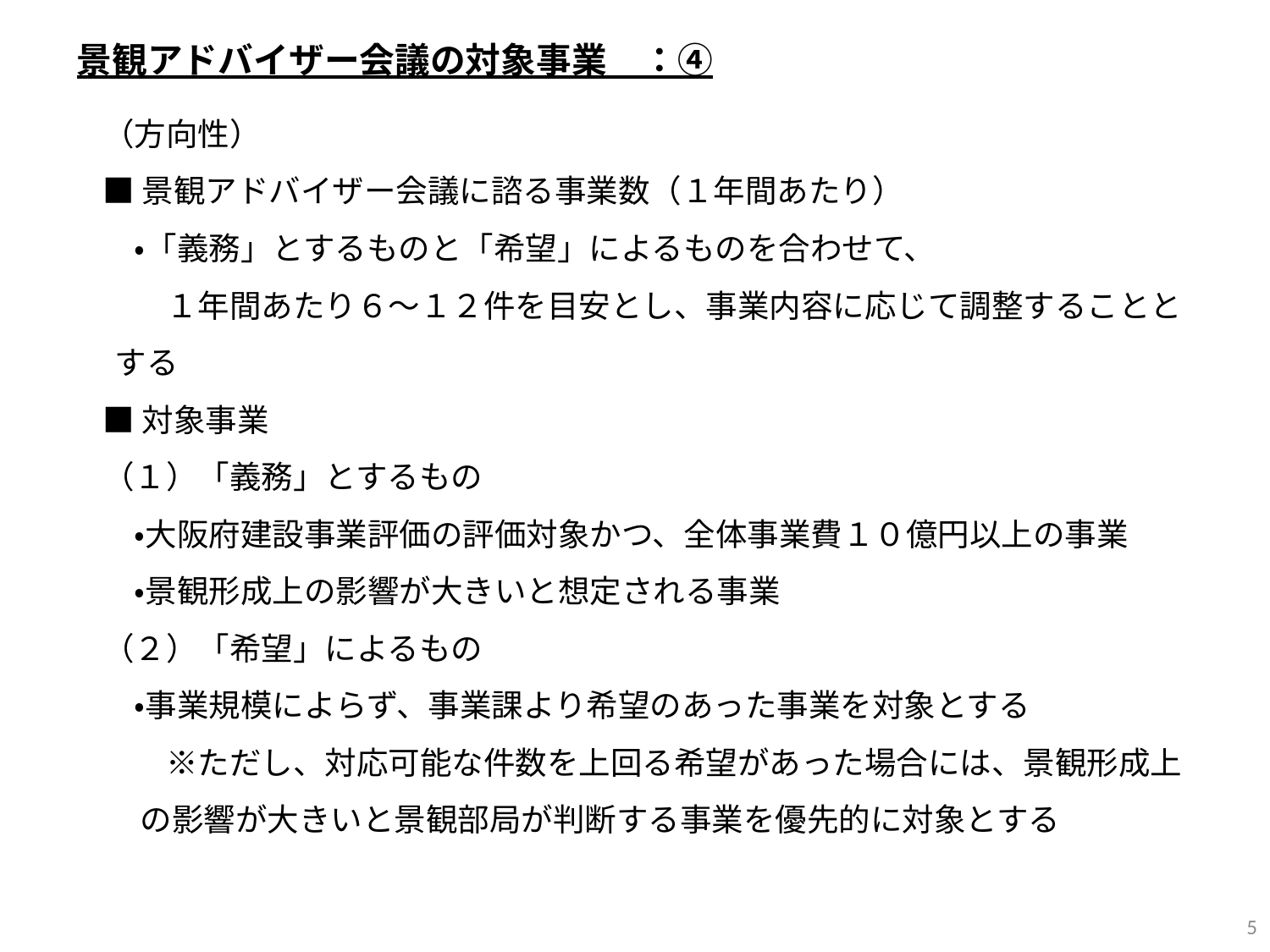

景観アドバイザー会議の対象事業　：④
（方向性）
■景観アドバイザー会議に諮る事業数（１年間あたり）
　・「義務」とするものと「希望」によるものを合わせて、
　　１年間あたり６～１２件を目安とし、事業内容に応じて調整することとする
■対象事業
（１）「義務」とするもの
　・大阪府建設事業評価の評価対象かつ、全体事業費１０億円以上の事業
　・景観形成上の影響が大きいと想定される事業
（２）「希望」によるもの
　・事業規模によらず、事業課より希望のあった事業を対象とする
　　※ただし、対応可能な件数を上回る希望があった場合には、景観形成上の影響が大きいと景観部局が判断する事業を優先的に対象とする
5